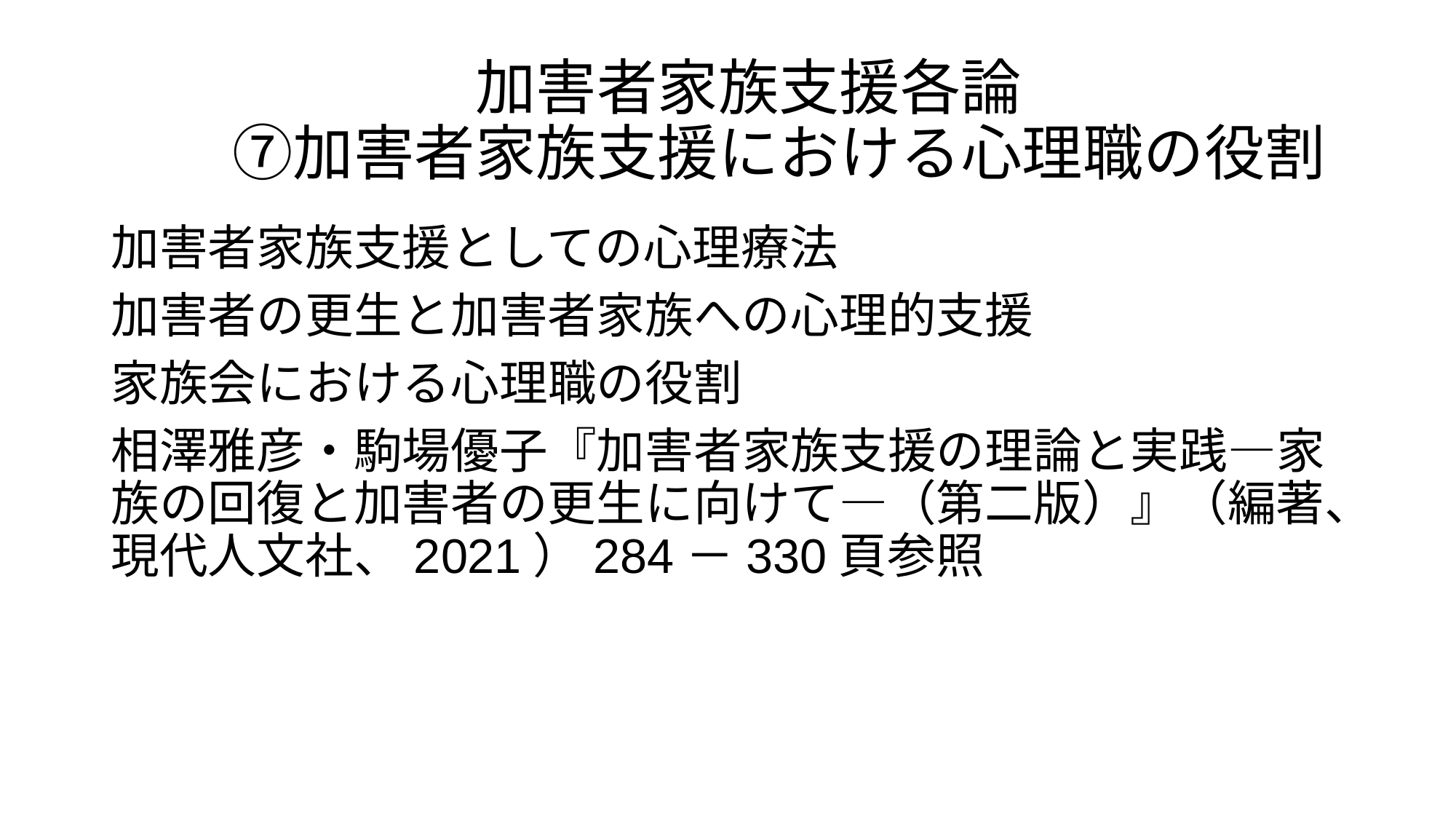

# 加害者家族支援各論 　　⑦加害者家族支援における心理職の役割
加害者家族支援としての心理療法
加害者の更生と加害者家族への心理的支援
家族会における心理職の役割
相澤雅彦・駒場優子『加害者家族支援の理論と実践―家族の回復と加害者の更生に向けて―（第二版）』（編著、現代人文社、2021）284－330頁参照